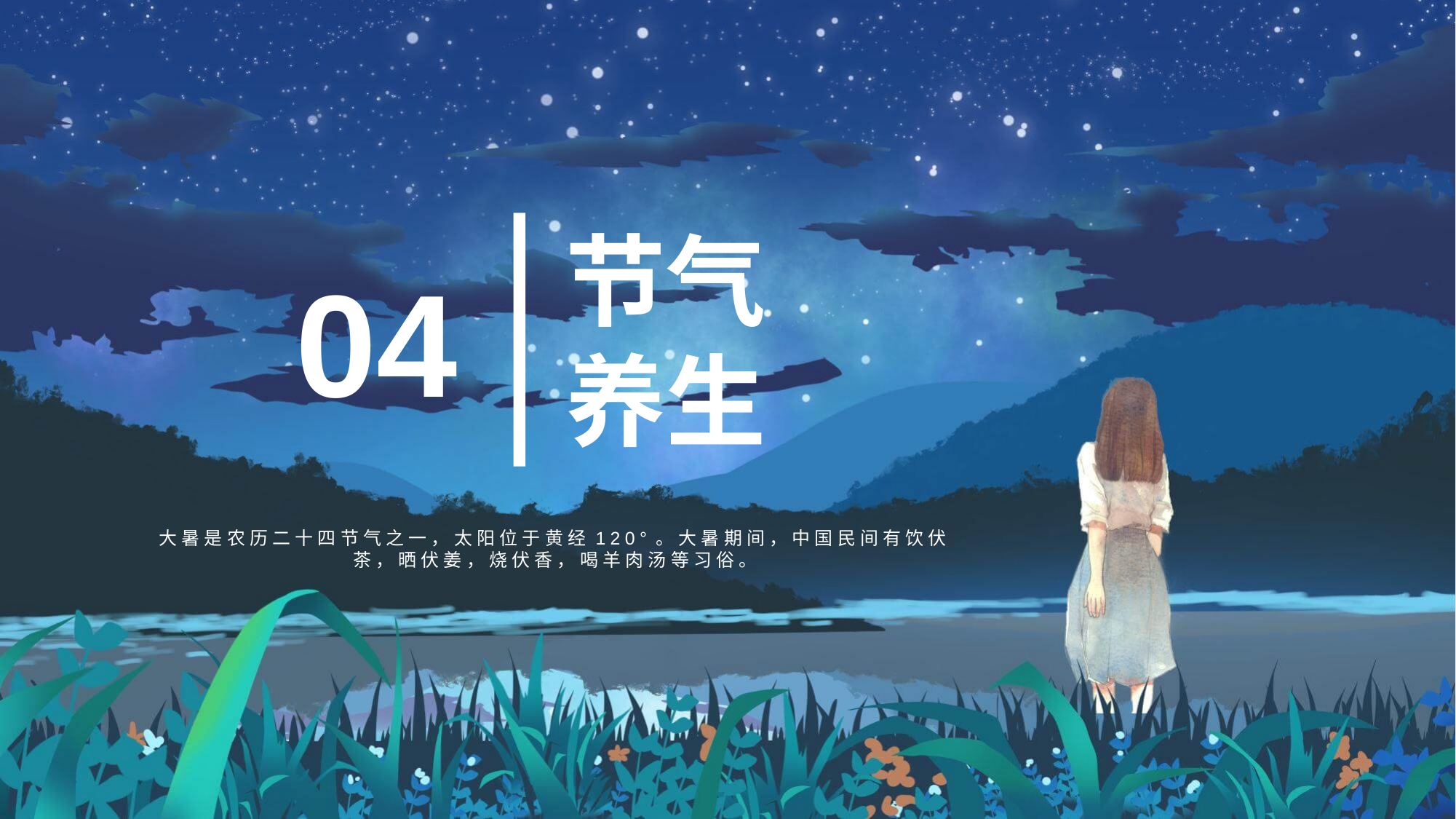

节气养生
04
大暑是农历二十四节气之一，太阳位于黄经120°。大暑期间，中国民间有饮伏茶，晒伏姜，烧伏香，喝羊肉汤等习俗。